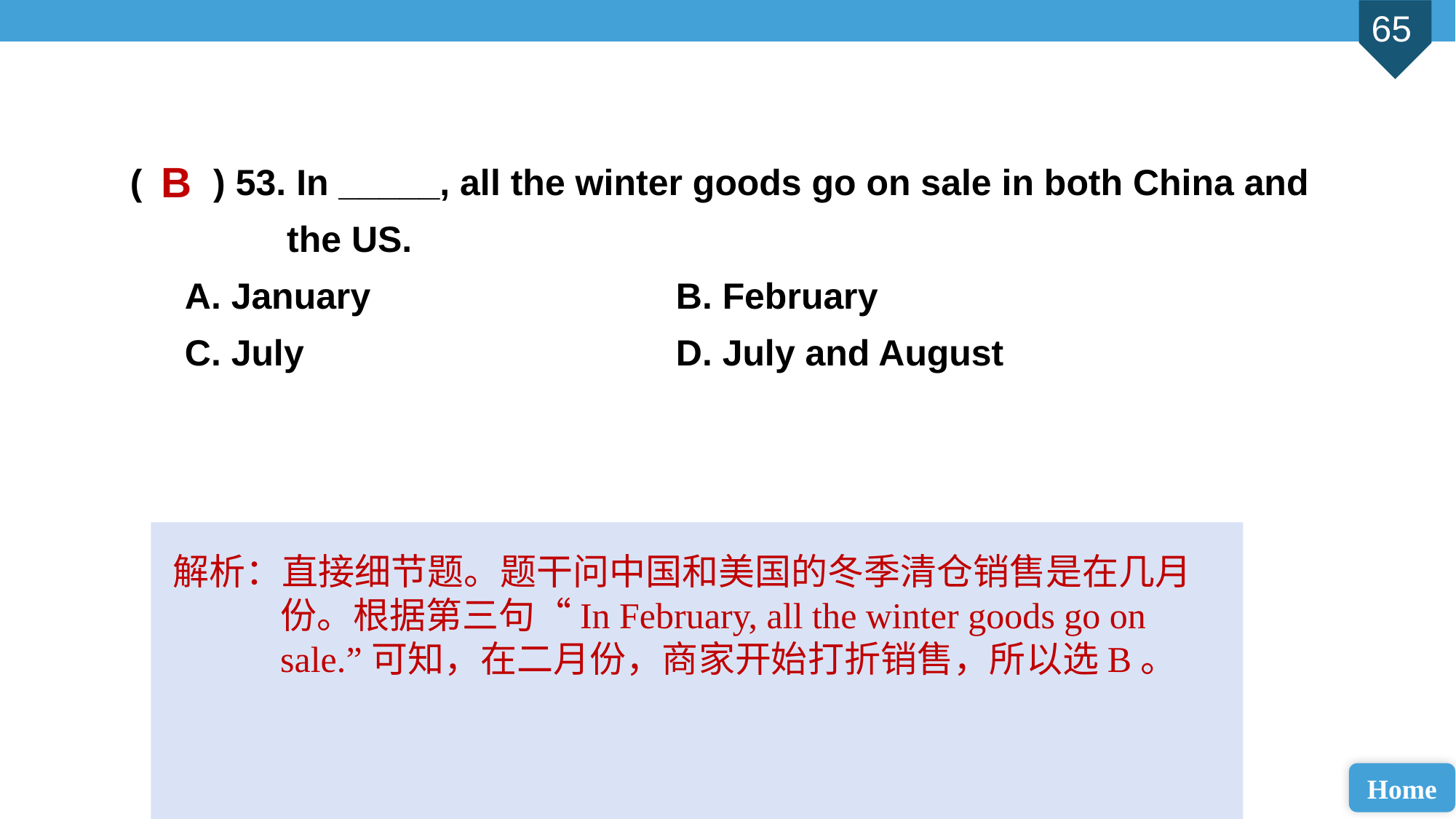

(       ) 53. In _____, all the winter goods go on sale in both China and
          the US.
A. January 			B. February
C. July 				D. July and August
B

解析：直接细节题。题干问中国和美国的冬季清仓销售是在几月份。根据第三句“In February, all the winter goods go on sale.”可知，在二月份，商家开始打折销售，所以选B。